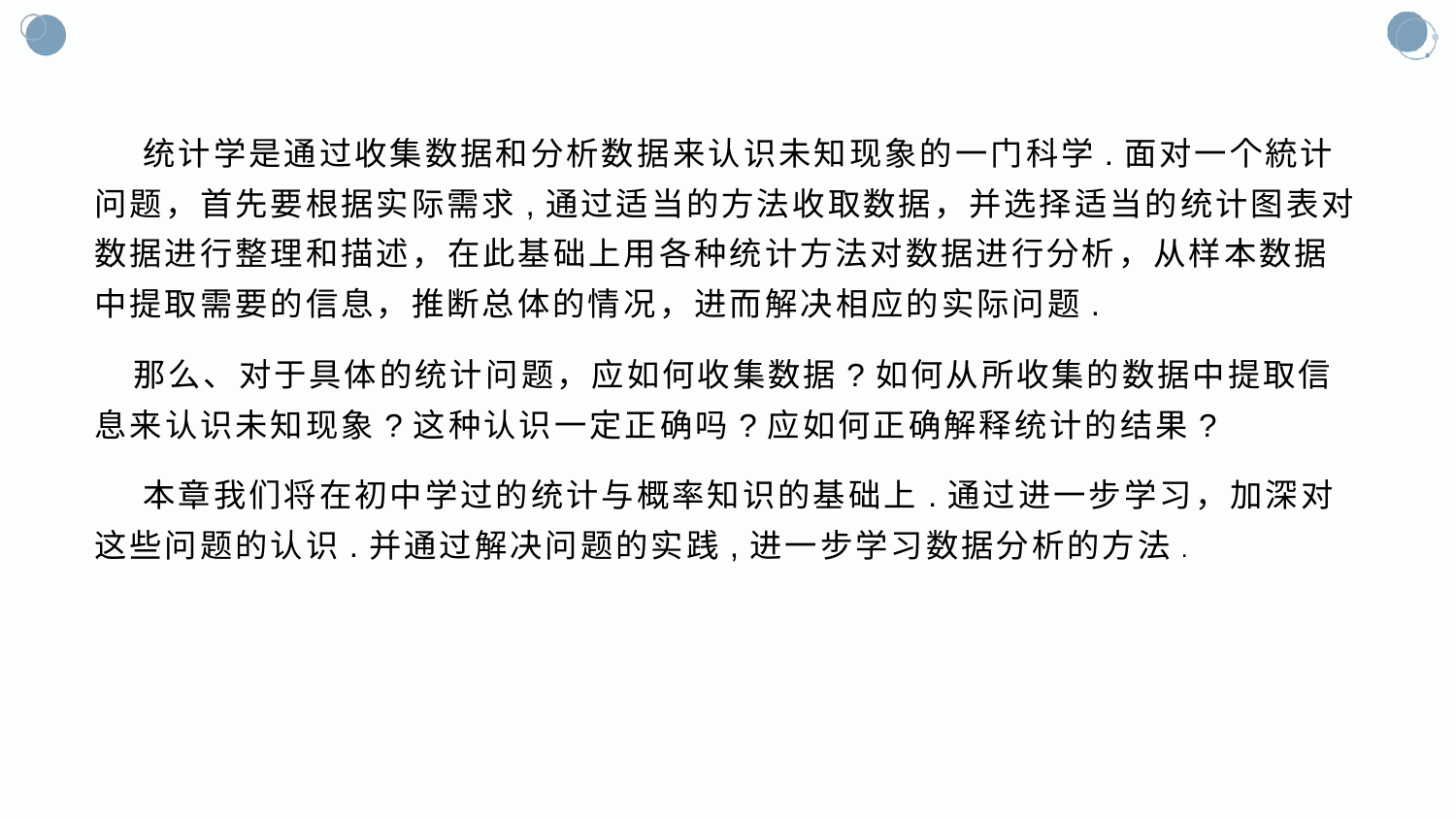

#
    统计学是通过收集数据和分析数据来认识未知现象的一门科学.面对一个統计问题，首先要根据实际需求,通过适当的方法收取数据，并选择适当的统计图表对数据进行整理和描述，在此基础上用各种统计方法对数据进行分析，从样本数据中提取需要的信息，推断总体的情况，进而解决相应的实际问题.
   那么、对于具体的统计问题，应如何收集数据?如何从所收集的数据中提取信息来认识未知现象?这种认识一定正确吗?应如何正确解释统计的结果?
    本章我们将在初中学过的统计与概率知识的基础上.通过进一步学习，加深对这些问题的认识.并通过解决问题的实践,进一步学习数据分析的方法.